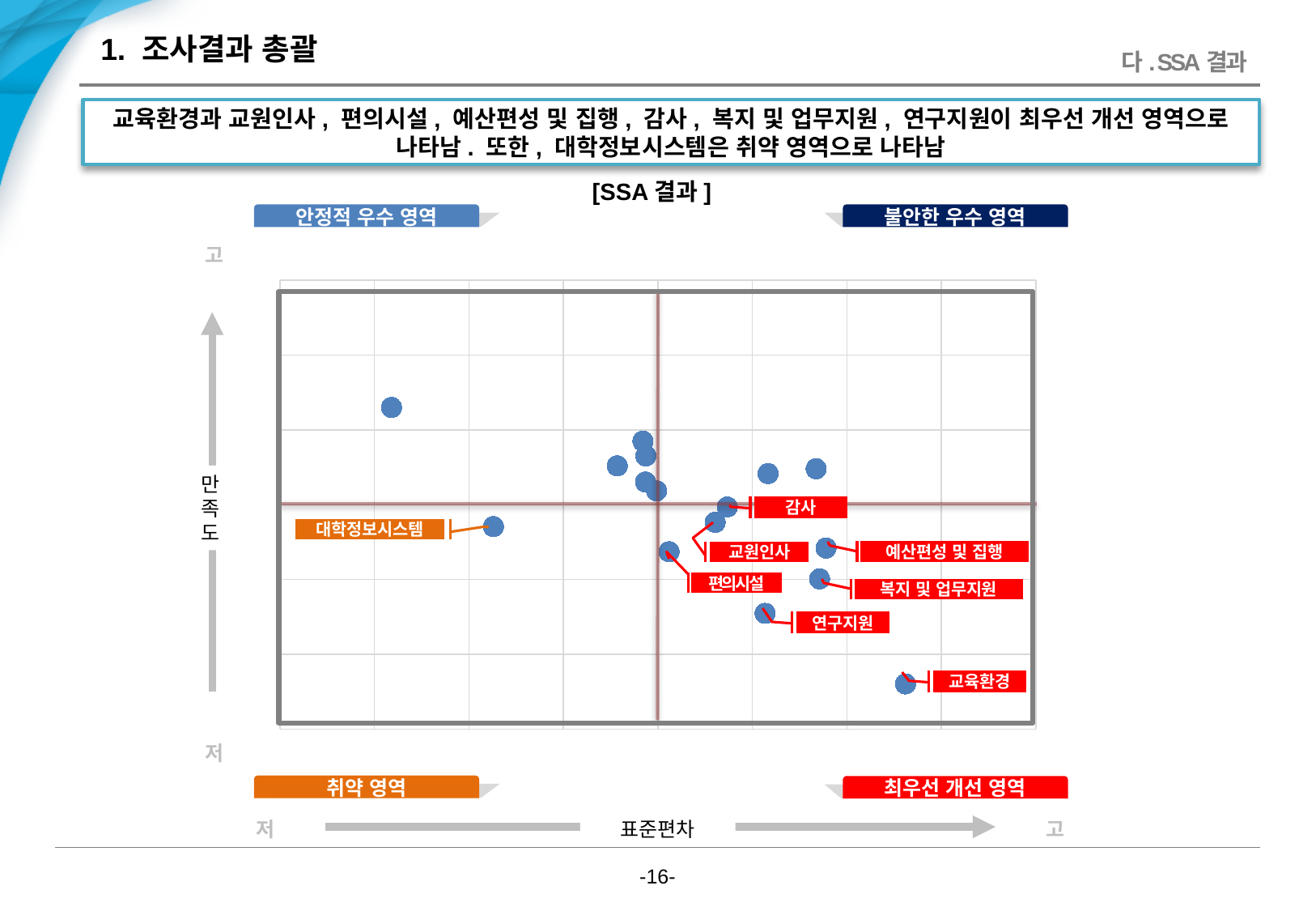

# 1. 조사결과 총괄
다. SSA결과
교육환경과 교원인사, 편의시설, 예산편성 및 집행, 감사, 복지 및 업무지원, 연구지원이 최우선 개선 영역으로 나타남. 또한, 대학정보시스템은 취약 영역으로 나타남
[SSA결과]
안정적 우수 영역

불안한 우수 영역

고

### Chart

| Category | Y 값 |
|---|---|
만
족
도
예산편성 및 집행
편의시설
복지 및 업무지원
저
취약 영역

최우선 개선 영역

저
고
표준편차
감사
대학정보시스템
교원인사
연구지원
교육환경
-16-